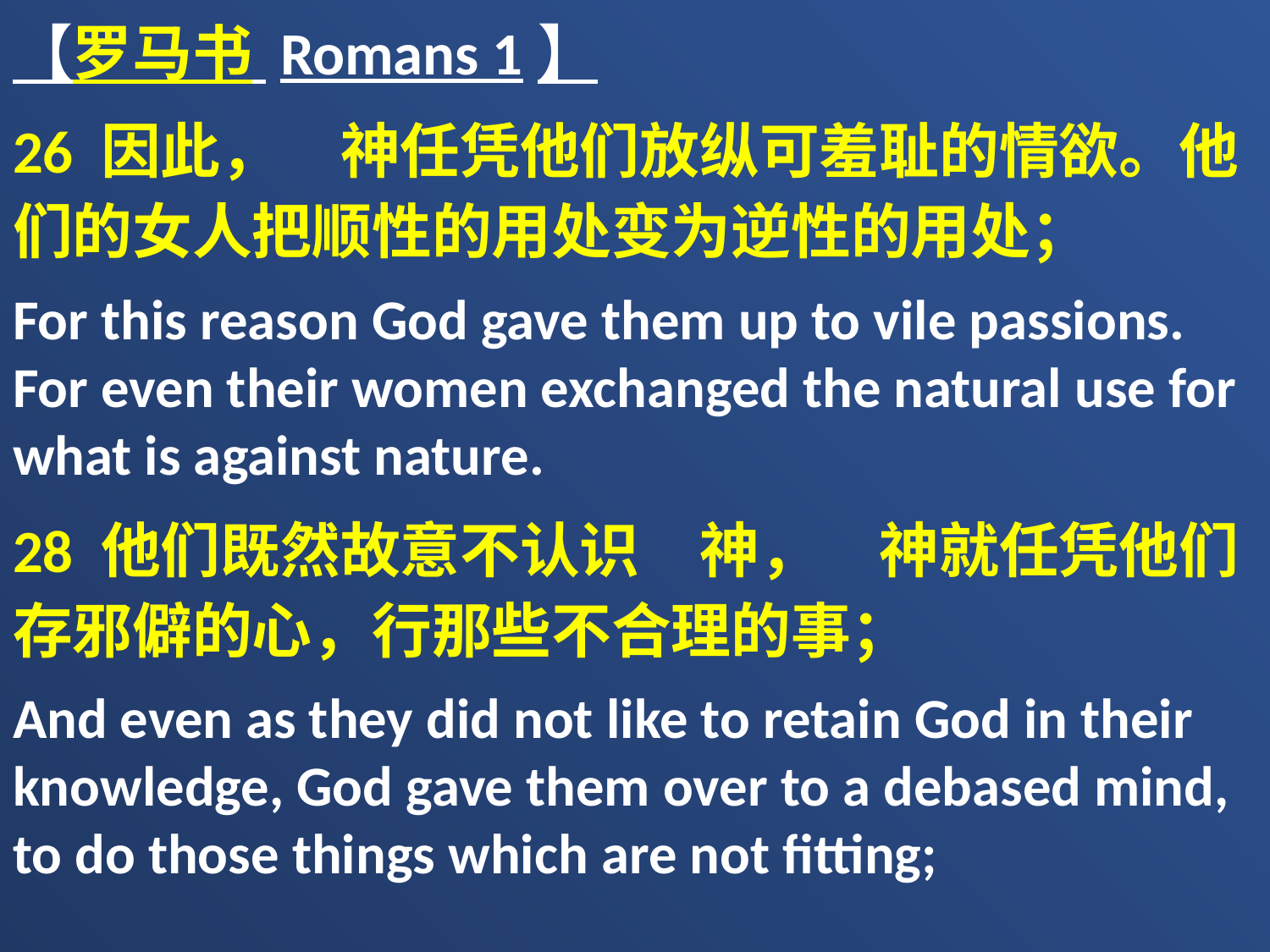

【罗马书 Romans 1】
26 因此，　神任凭他们放纵可羞耻的情欲。他们的女人把顺性的用处变为逆性的用处；
For this reason God gave them up to vile passions. For even their women exchanged the natural use for what is against nature.
28 他们既然故意不认识　神，　神就任凭他们存邪僻的心，行那些不合理的事；
And even as they did not like to retain God in their knowledge, God gave them over to a debased mind, to do those things which are not fitting;